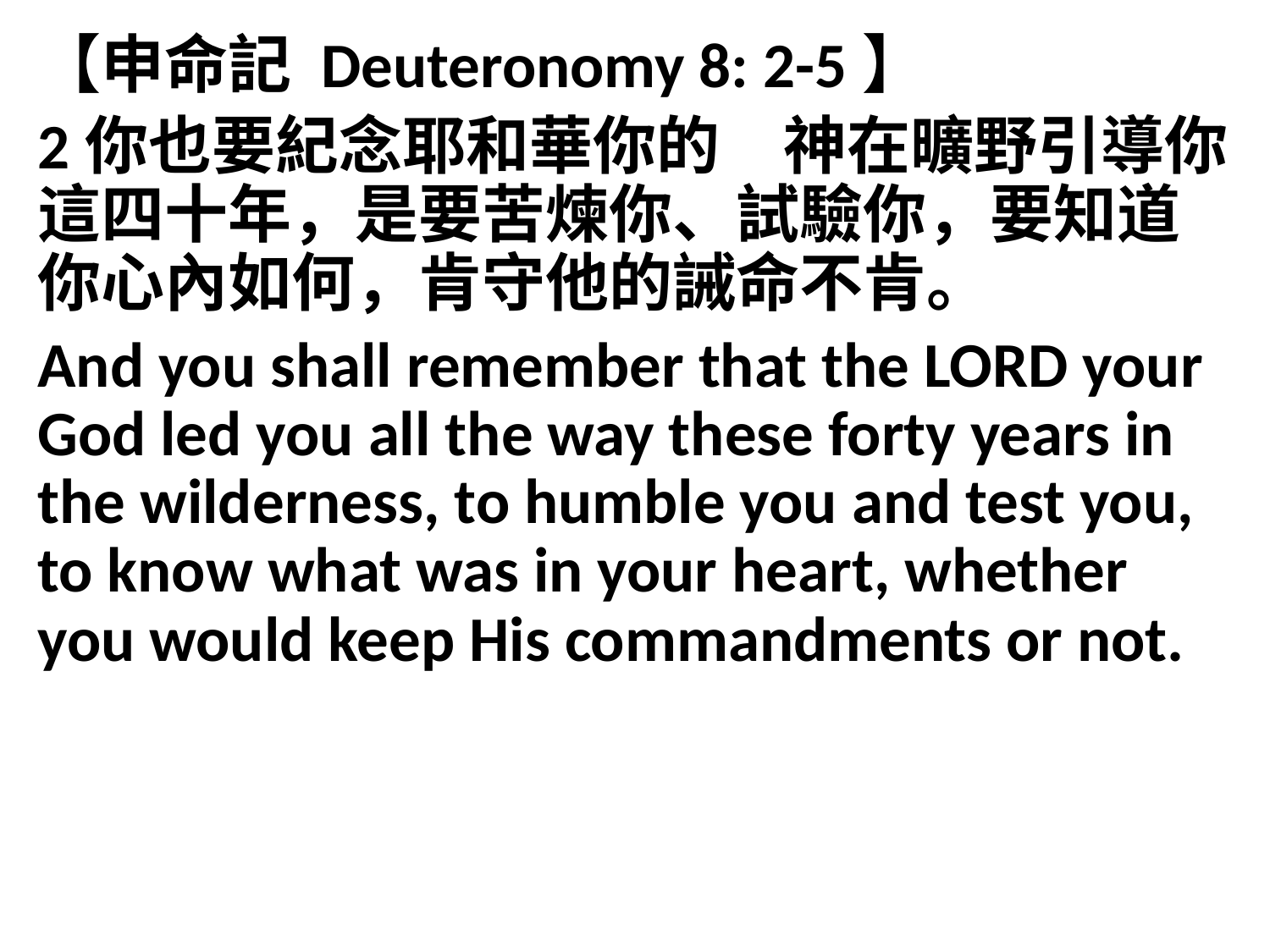

【申命記 Deuteronomy 8: 2-5】
2你也要紀念耶和華你的　神在曠野引導你這四十年，是要苦煉你、試驗你，要知道你心內如何，肯守他的誡命不肯。
And you shall remember that the LORD your God led you all the way these forty years in the wilderness, to humble you and test you, to know what was in your heart, whether you would keep His commandments or not.